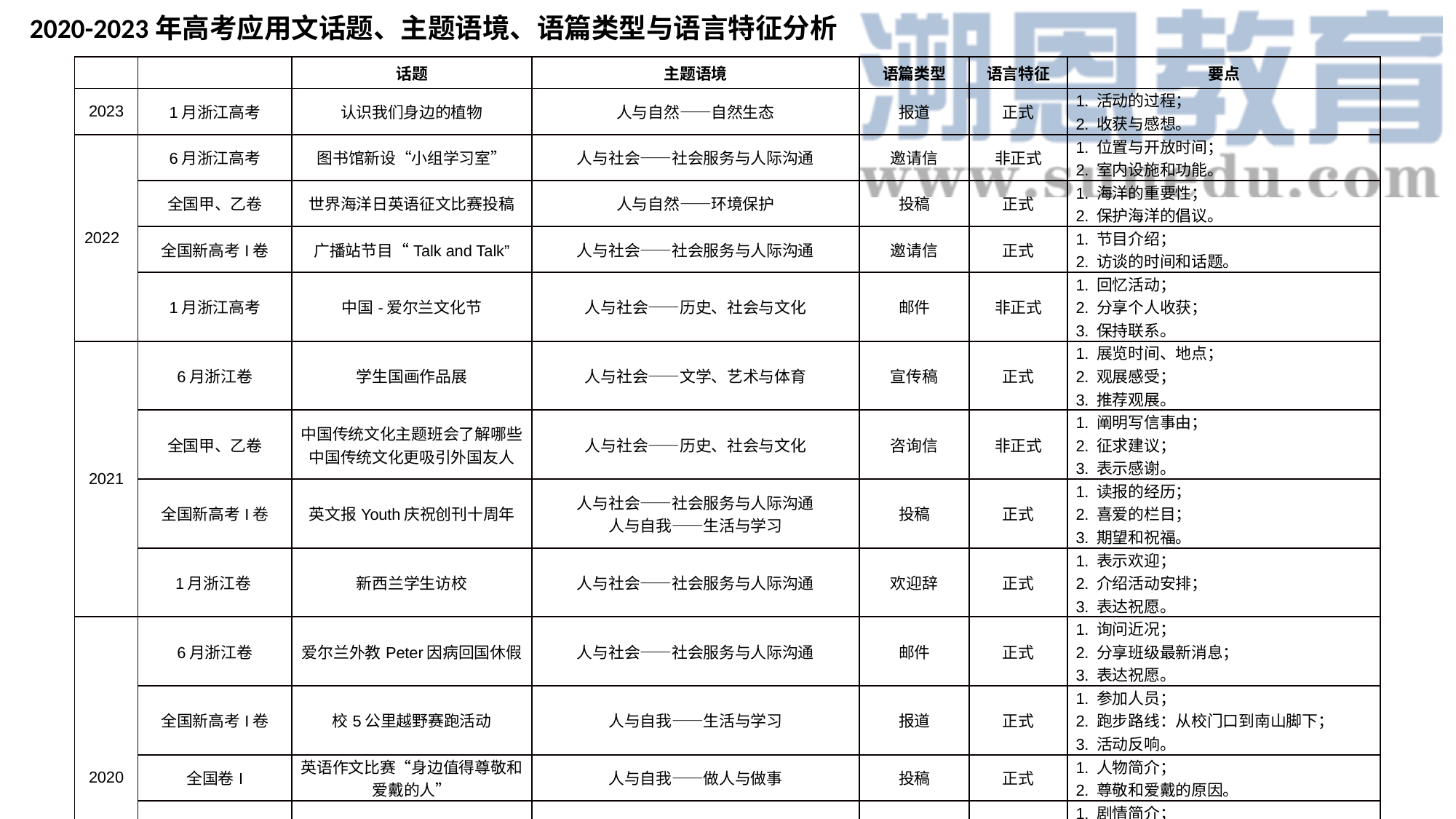

2020-2023年高考应用文话题、主题语境、语篇类型与语言特征分析
|  |  | 话题 | 主题语境 | 语篇类型 | 语言特征 | 要点 |
| --- | --- | --- | --- | --- | --- | --- |
| 2023 | 1月浙江高考 | 认识我们身边的植物 | 人与自然——自然生态 | 报道 | 正式 | 1. 活动的过程； 2. 收获与感想。 |
| 2022 | 6月浙江高考 | 图书馆新设“小组学习室” | 人与社会——社会服务与人际沟通 | 邀请信 | 非正式 | 1. 位置与开放时间； 2. 室内设施和功能。 |
|  | 全国甲、乙卷 | 世界海洋日英语征文比赛投稿 | 人与自然——环境保护 | 投稿 | 正式 | 1. 海洋的重要性； 2. 保护海洋的倡议。 |
|  | 全国新高考I卷 | 广播站节目“Talk and Talk” | 人与社会——社会服务与人际沟通 | 邀请信 | 正式 | 1. 节目介绍； 2. 访谈的时间和话题。 |
|  | 1月浙江高考 | 中国-爱尔兰文化节 | 人与社会——历史、社会与文化 | 邮件 | 非正式 | 1. 回忆活动； 2. 分享个人收获； 3. 保持联系。 |
| 2021 | 6月浙江卷 | 学生国画作品展 | 人与社会——文学、艺术与体育 | 宣传稿 | 正式 | 1. 展览时间、地点； 2. 观展感受； 3. 推荐观展。 |
|  | 全国甲、乙卷 | 中国传统文化主题班会了解哪些中国传统文化更吸引外国友人 | 人与社会——历史、社会与文化 | 咨询信 | 非正式 | 1. 阐明写信事由； 2. 征求建议； 3. 表示感谢。 |
|  | 全国新高考I卷 | 英文报Youth庆祝创刊十周年 | 人与社会——社会服务与人际沟通 人与自我——生活与学习 | 投稿 | 正式 | 1. 读报的经历； 2. 喜爱的栏目； 3. 期望和祝福。 |
|  | 1月浙江卷 | 新西兰学生访校 | 人与社会——社会服务与人际沟通 | 欢迎辞 | 正式 | 1. 表示欢迎； 2. 介绍活动安排； 3. 表达祝愿。 |
| 2020 | 6月浙江卷 | 爱尔兰外教Peter因病回国休假 | 人与社会——社会服务与人际沟通 | 邮件 | 正式 | 1. 询问近况； 2. 分享班级最新消息； 3. 表达祝愿。 |
|  | 全国新高考I卷 | 校5公里越野赛跑活动 | 人与自我——生活与学习 | 报道 | 正式 | 1. 参加人员； 2. 跑步路线：从校门口到南山脚下； 3. 活动反响。 |
|  | 全国卷I | 英语作文比赛“身边值得尊敬和爱戴的人” | 人与自我——做人与做事 | 投稿 | 正式 | 1. 人物简介； 2. 尊敬和爱戴的原因。 |
|  | 全国卷III | 英语课文改编短剧 | 人与社会——社会服务与人际沟通 | 求助信 | 正式 | 1. 剧情简介； 2. 指导内容； 3. 商定时间地点。 |
|  | 1月浙江卷 | 外国学生中文演讲比赛 | 人与社会——社会服务与人际沟通 | 邀请信 | 非正式 | 1. 比赛时间； 2. 演讲话题； 3. 报名方式。 |